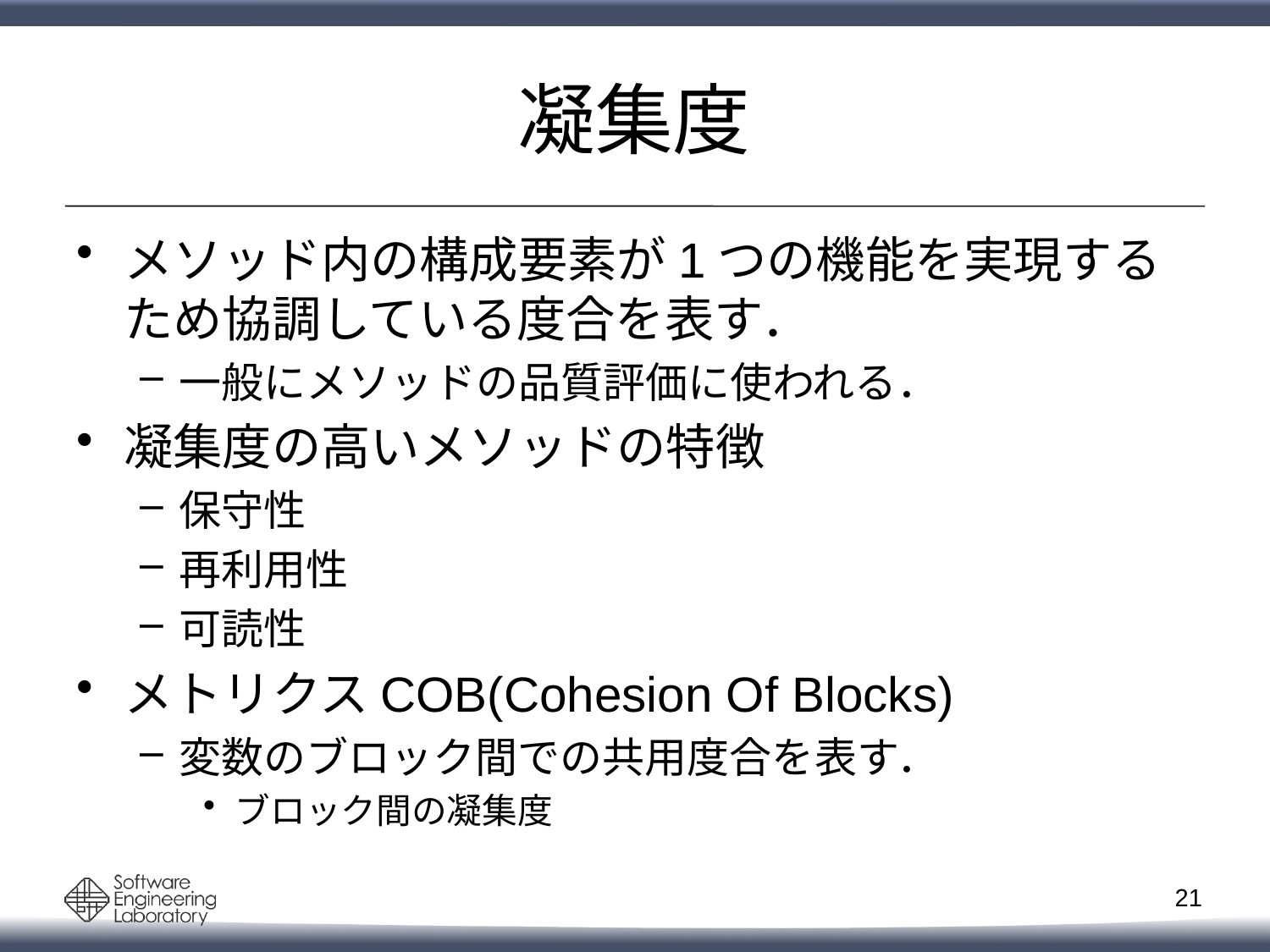

# 凝集度
メソッド内の構成要素が1つの機能を実現するため協調している度合を表す．
一般にメソッドの品質評価に使われる．
凝集度の高いメソッドの特徴
保守性
再利用性
可読性
メトリクスCOB(Cohesion Of Blocks)
変数のブロック間での共用度合を表す．
ブロック間の凝集度
21